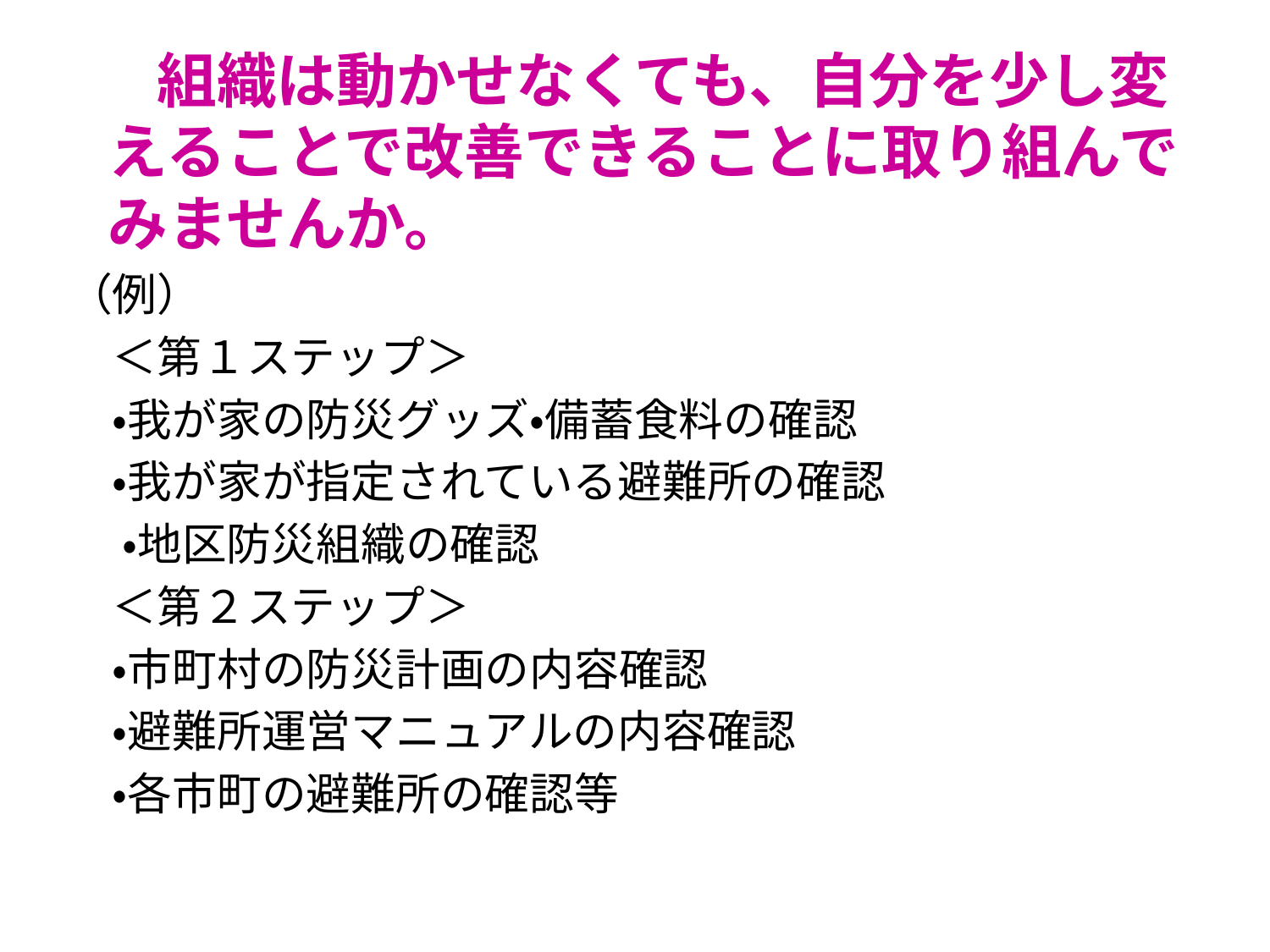

組織は動かせなくても、自分を少し変えることで改善できることに取り組んでみませんか。
（例）
　＜第１ステップ＞
　・我が家の防災グッズ・備蓄食料の確認
　・我が家が指定されている避難所の確認
　 ・地区防災組織の確認
　＜第２ステップ＞
　・市町村の防災計画の内容確認
　・避難所運営マニュアルの内容確認
　・各市町の避難所の確認等